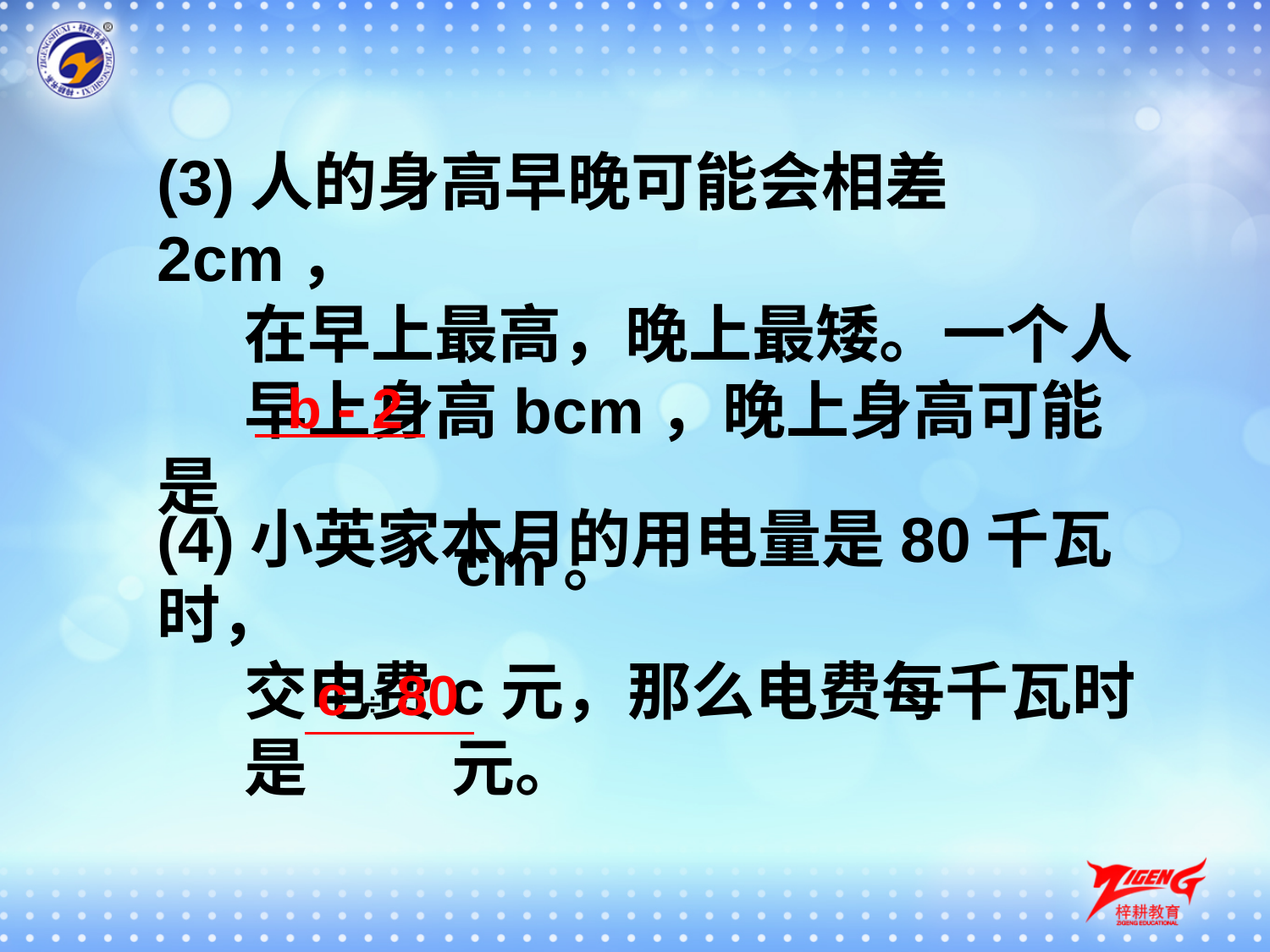

(3)人的身高早晚可能会相差2cm，
     在早上最高，晚上最矮。一个人
     早上身高bcm，晚上身高可能是
                 cm。
b - 2
(4)小英家本月的用电量是80千瓦时，
     交电费c元，那么电费每千瓦时
     是          元。
c ÷ 80